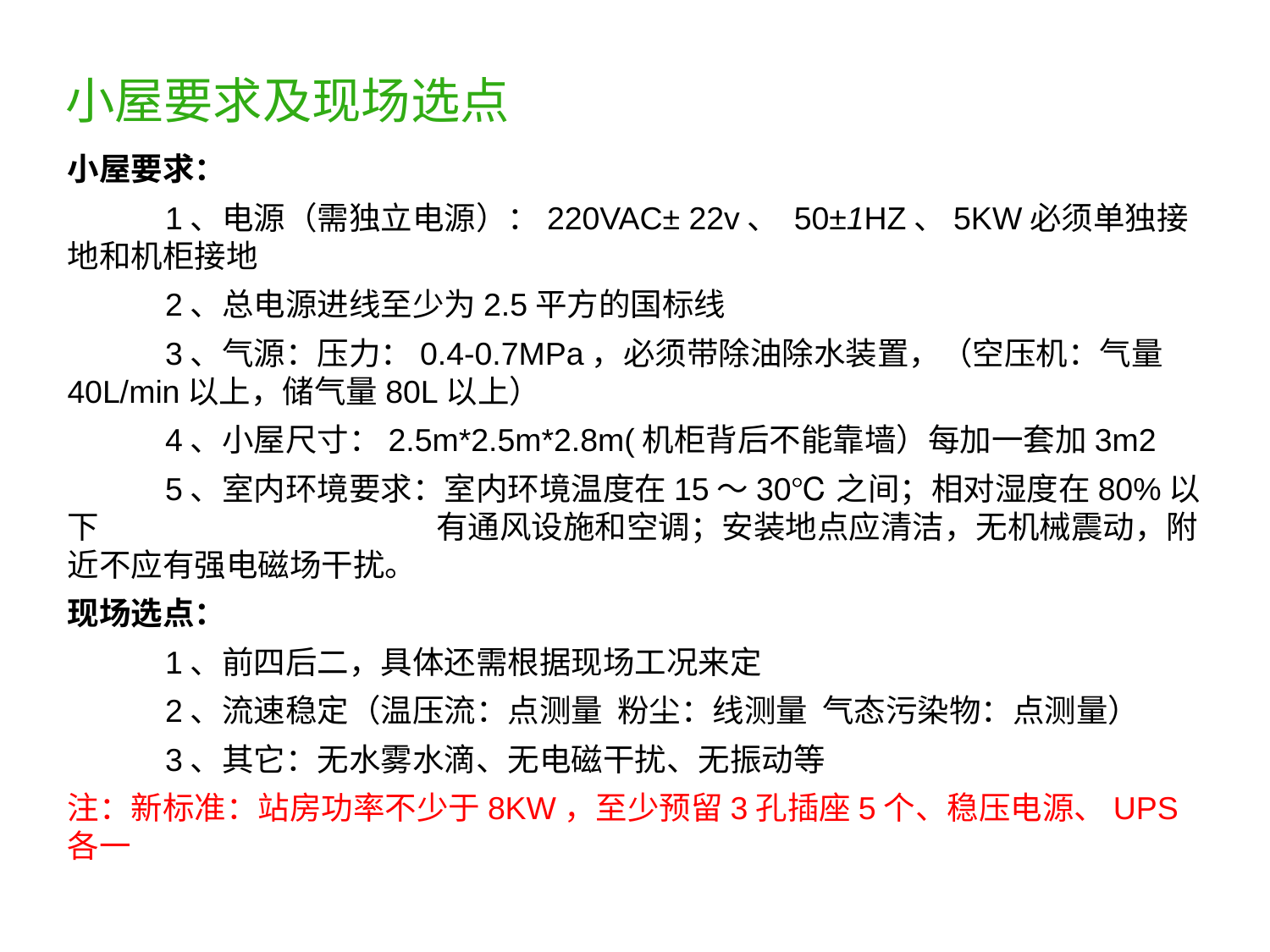

# 小屋要求及现场选点
小屋要求：
           1、电源（需独立电源）：220VAC± 22v、 50±1HZ、5KW必须单独接地和机柜接地
           2、总电源进线至少为2.5平方的国标线
           3、气源：压力：0.4-0.7MPa，必须带除油除水装置，（空压机：气量40L/min以上，储气量80L以上）
           4、小屋尺寸：2.5m*2.5m*2.8m(机柜背后不能靠墙）每加一套加3m2
           5、室内环境要求：室内环境温度在15～30℃之间；相对湿度在80%以下                                               有通风设施和空调；安装地点应清洁，无机械震动，附近不应有强电磁场干扰。
现场选点：
           1、前四后二，具体还需根据现场工况来定
           2、流速稳定（温压流：点测量  粉尘：线测量  气态污染物：点测量）
           3、其它：无水雾水滴、无电磁干扰、无振动等
注：新标准：站房功率不少于8KW，至少预留3孔插座5个、稳压电源、UPS各一